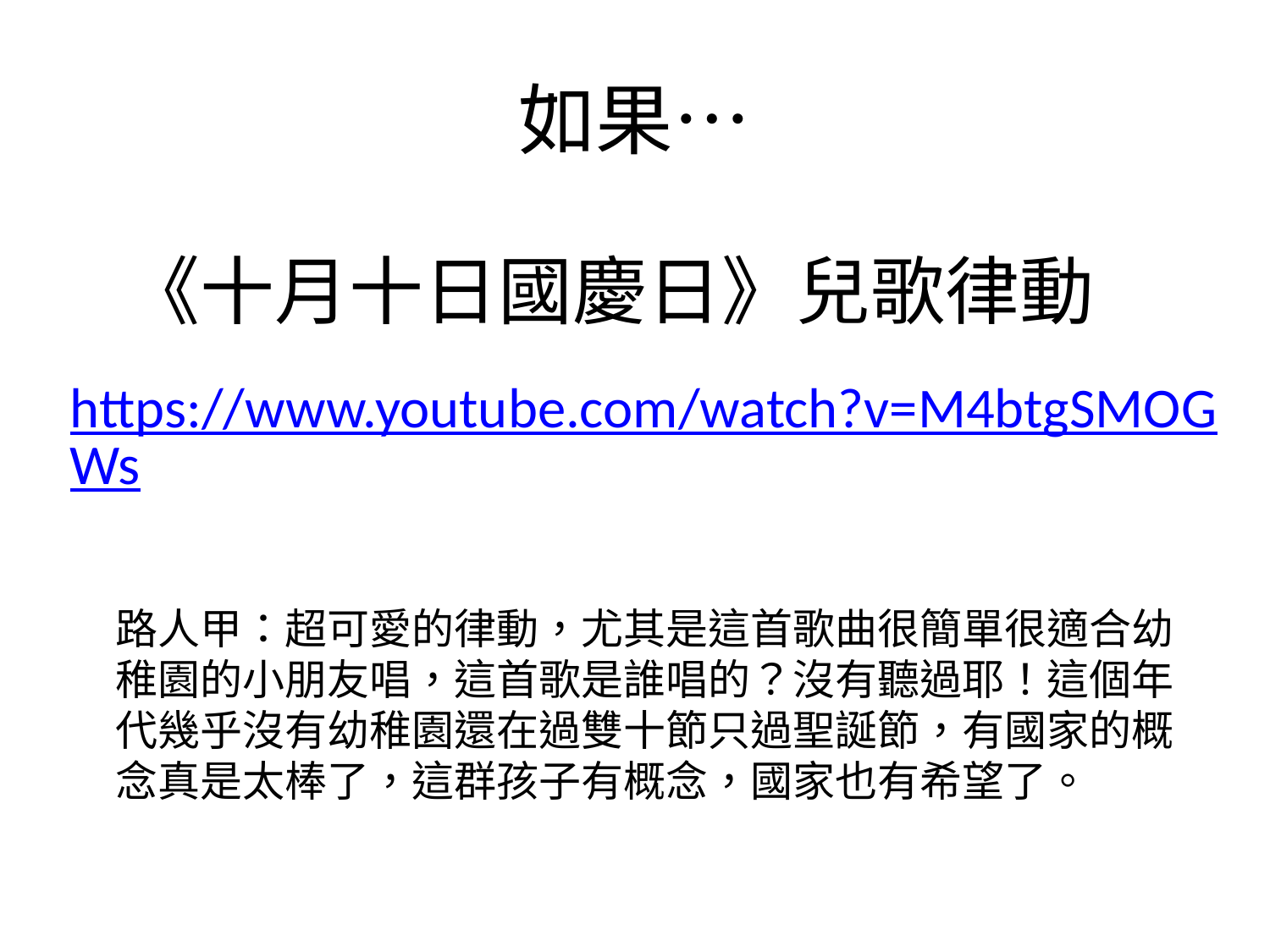

如果…
# 《十月十日國慶日》兒歌律動

https://www.youtube.com/watch?v=M4btgSMOGWs

路人甲：超可愛的律動，尤其是這首歌曲很簡單很適合幼稚園的小朋友唱，這首歌是誰唱的？沒有聽過耶！這個年代幾乎沒有幼稚園還在過雙十節只過聖誕節，有國家的概念真是太棒了，這群孩子有概念，國家也有希望了。